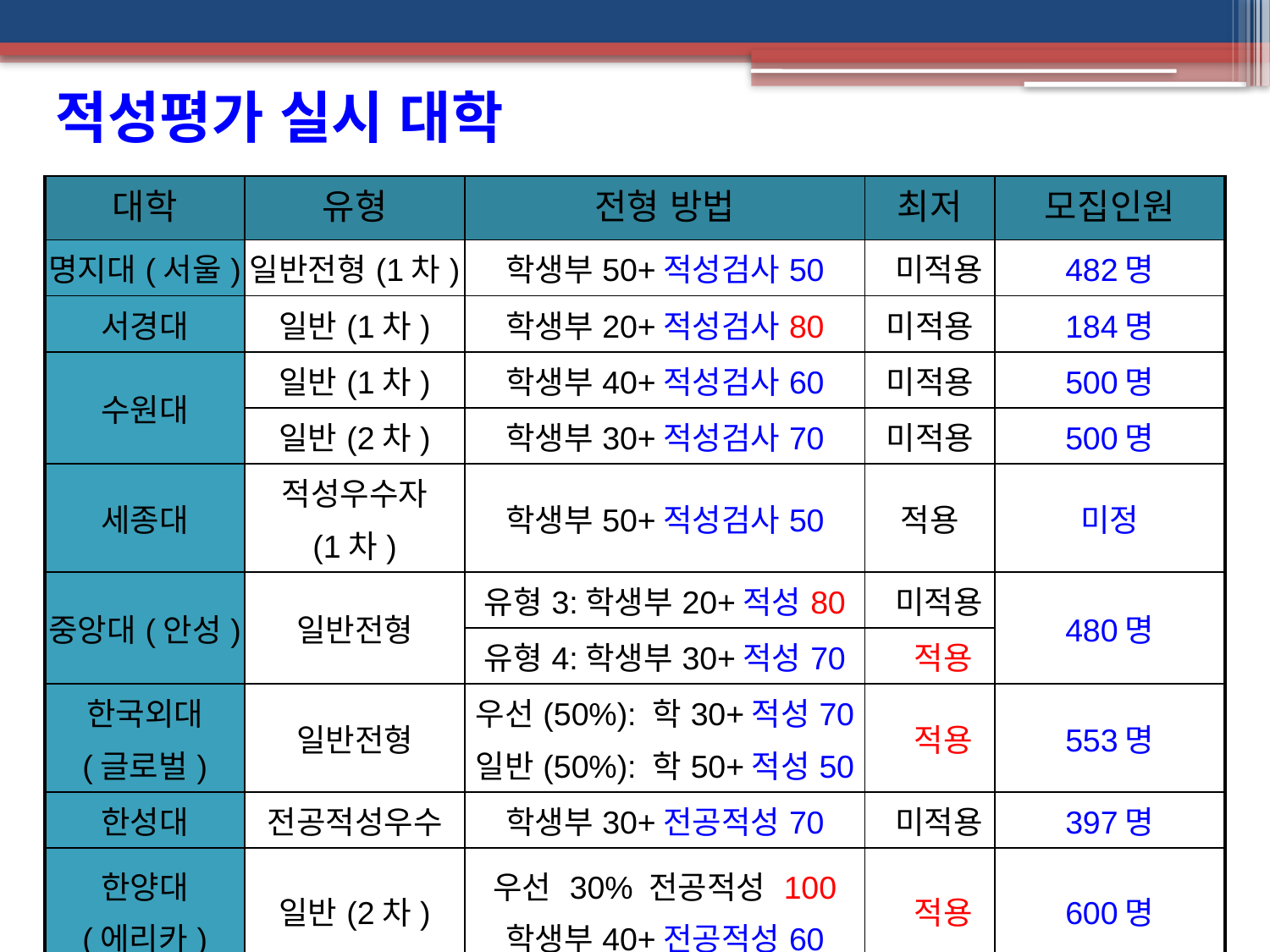

적성평가 실시 대학
| 대학 | 유형 | 전형 방법 | 최저 | 모집인원 |
| --- | --- | --- | --- | --- |
| 명지대(서울) | 일반전형(1차) | 학생부50+적성검사50 | 미적용 | 482명 |
| 서경대 | 일반(1차) | 학생부20+적성검사80 | 미적용 | 184명 |
| 수원대 | 일반(1차) | 학생부40+적성검사60 | 미적용 | 500명 |
|  | 일반(2차) | 학생부30+적성검사70 | 미적용 | 500명 |
| 세종대 | 적성우수자 (1차) | 학생부50+적성검사50 | 적용 | 미정 |
| 중앙대(안성) | 일반전형 | 유형3:학생부20+적성80 | 미적용 | 480명 |
|  |  | 유형4:학생부30+적성70 | 적용 |  |
| 한국외대 (글로벌) | 일반전형 | 우선(50%): 학30+적성70 일반(50%): 학50+적성50 | 적용 | 553명 |
| 한성대 | 전공적성우수 | 학생부30+전공적성70 | 미적용 | 397명 |
| 한양대 (에리카) | 일반(2차) | 우선 30% 전공적성 100 학생부40+전공적성60 | 적용 | 600명 |